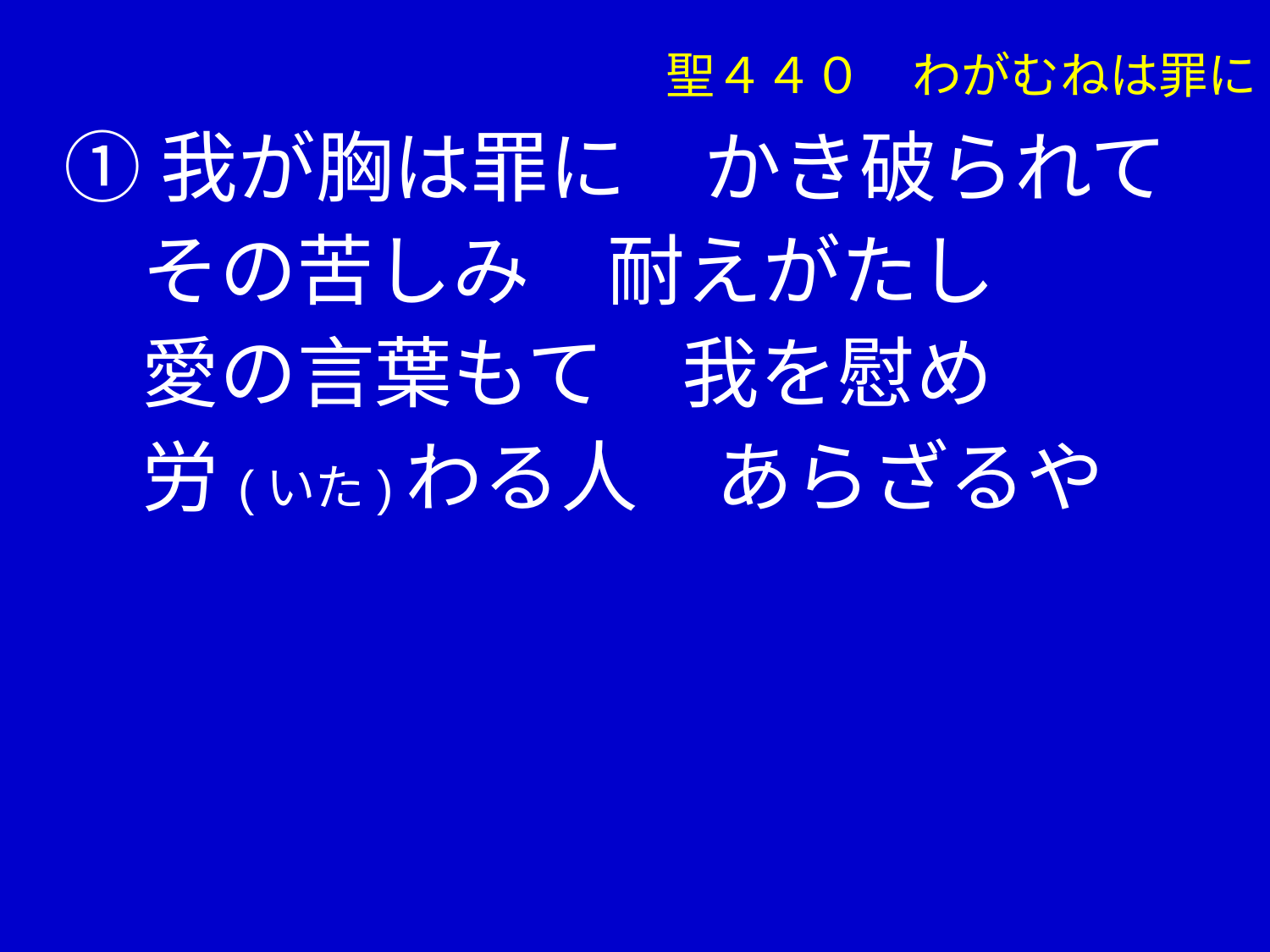

聖４４０　わがむねは罪に
①我が胸は罪に　かき破られて
　その苦しみ　耐えがたし
　愛の言葉もて　我を慰め
　労(いた)わる人　あらざるや